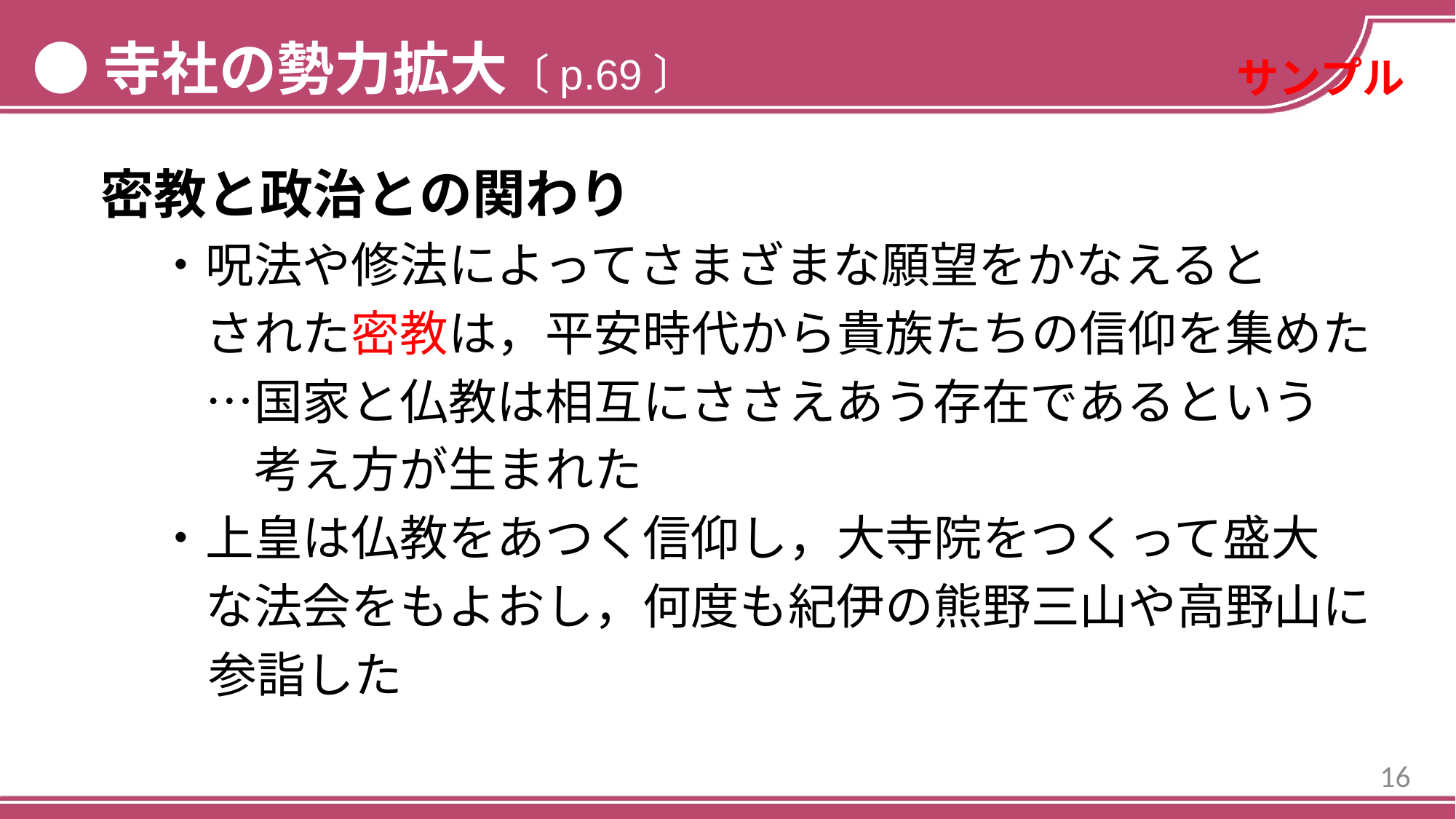

サンプル
●寺社の勢力拡大〔p.69〕
密教と政治との関わり
・呪法や修法によってさまざまな願望をかなえると
　された密教は，平安時代から貴族たちの信仰を集めた
　…国家と仏教は相互にささえあう存在であるという
　　考え方が生まれた
・上皇は仏教をあつく信仰し，大寺院をつくって盛大
　な法会をもよおし，何度も紀伊の熊野三山や高野山に参詣した